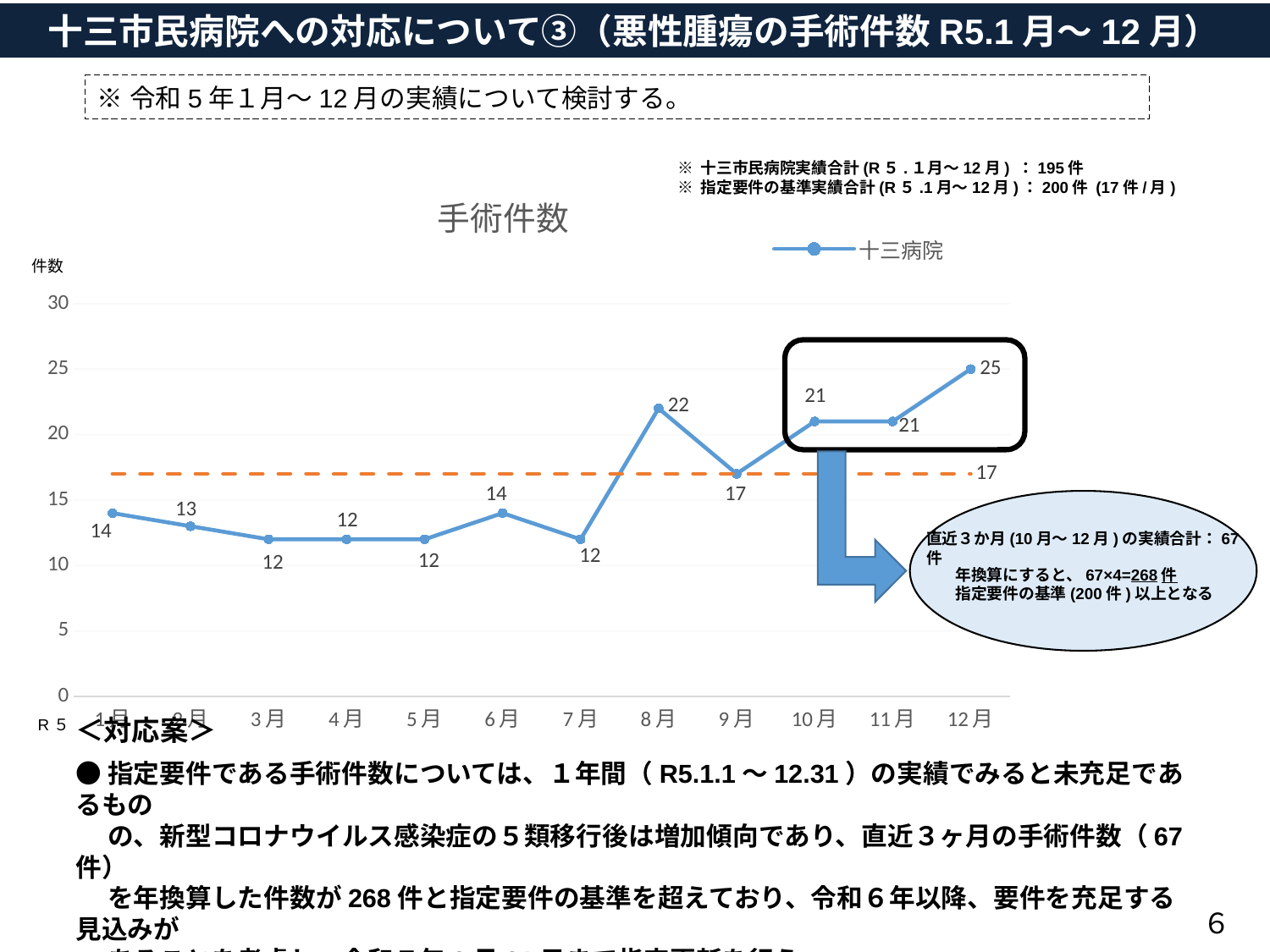

十三市民病院への対応について③（悪性腫瘍の手術件数R5.1月～12月）
※令和5年１月～12月の実績について検討する。

### Chart: 手術件数

| Category | 十三病院 | 指定要件の基準（目安） |
|---|---|---|
| 1月 | 14.0 | 17.0 |
| 2月 | 13.0 | 17.0 |
| 3月 | 12.0 | 17.0 |
| 4月 | 12.0 | 17.0 |
| 5月 | 12.0 | 17.0 |
| 6月 | 14.0 | 17.0 |
| 7月 | 12.0 | 17.0 |
| 8月 | 22.0 | 17.0 |
| 9月 | 17.0 | 17.0 |
| 10月 | 21.0 | 17.0 |
| 11月 | 21.0 | 17.0 |
| 12月 | 25.0 | 17.0 |
※ 十三市民病院実績合計(R５.１月～12月) ：195件
※ 指定要件の基準実績合計(R５.1月～12月)：200件 (17件/月)

件数

直近３か月(10月～12月)の実績合計：67件
年換算にすると、67×4=268件
指定要件の基準(200件)以上となる

＜対応案＞
●指定要件である手術件数については、１年間（R5.1.1～12.31）の実績でみると未充足であるもの
　 の、新型コロナウイルス感染症の５類移行後は増加傾向であり、直近３ヶ月の手術件数（67件）
　 を年換算した件数が268件と指定要件の基準を超えており、令和６年以降、要件を充足する見込みが
　 あることを考慮し、令和７年3月31日まで指定更新を行う。
６